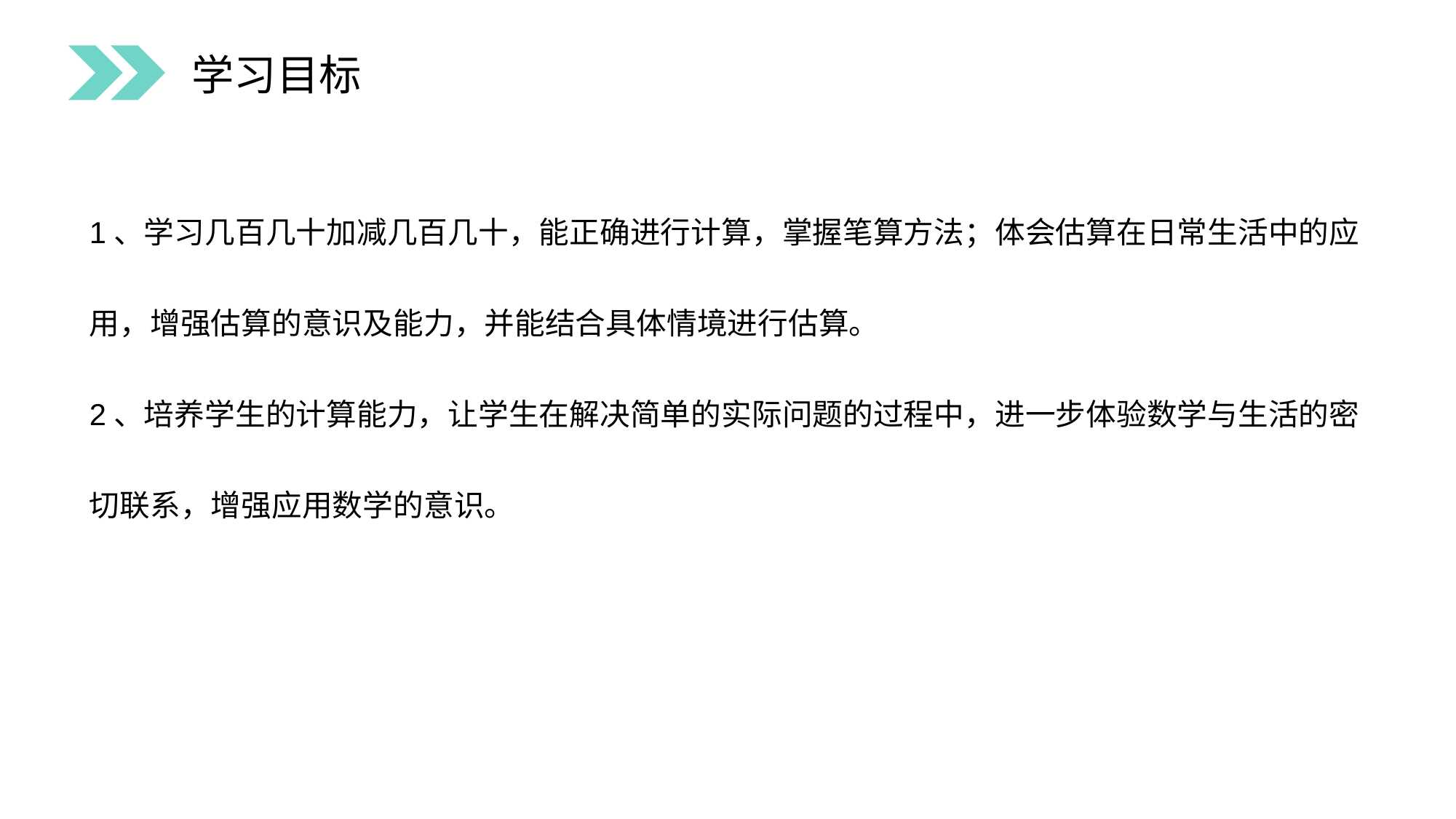

学习目标
1、学习几百几十加减几百几十，能正确进行计算，掌握笔算方法；体会估算在日常生活中的应用，增强估算的意识及能力，并能结合具体情境进行估算。
2、培养学生的计算能力，让学生在解决简单的实际问题的过程中，进一步体验数学与生活的密切联系，增强应用数学的意识。